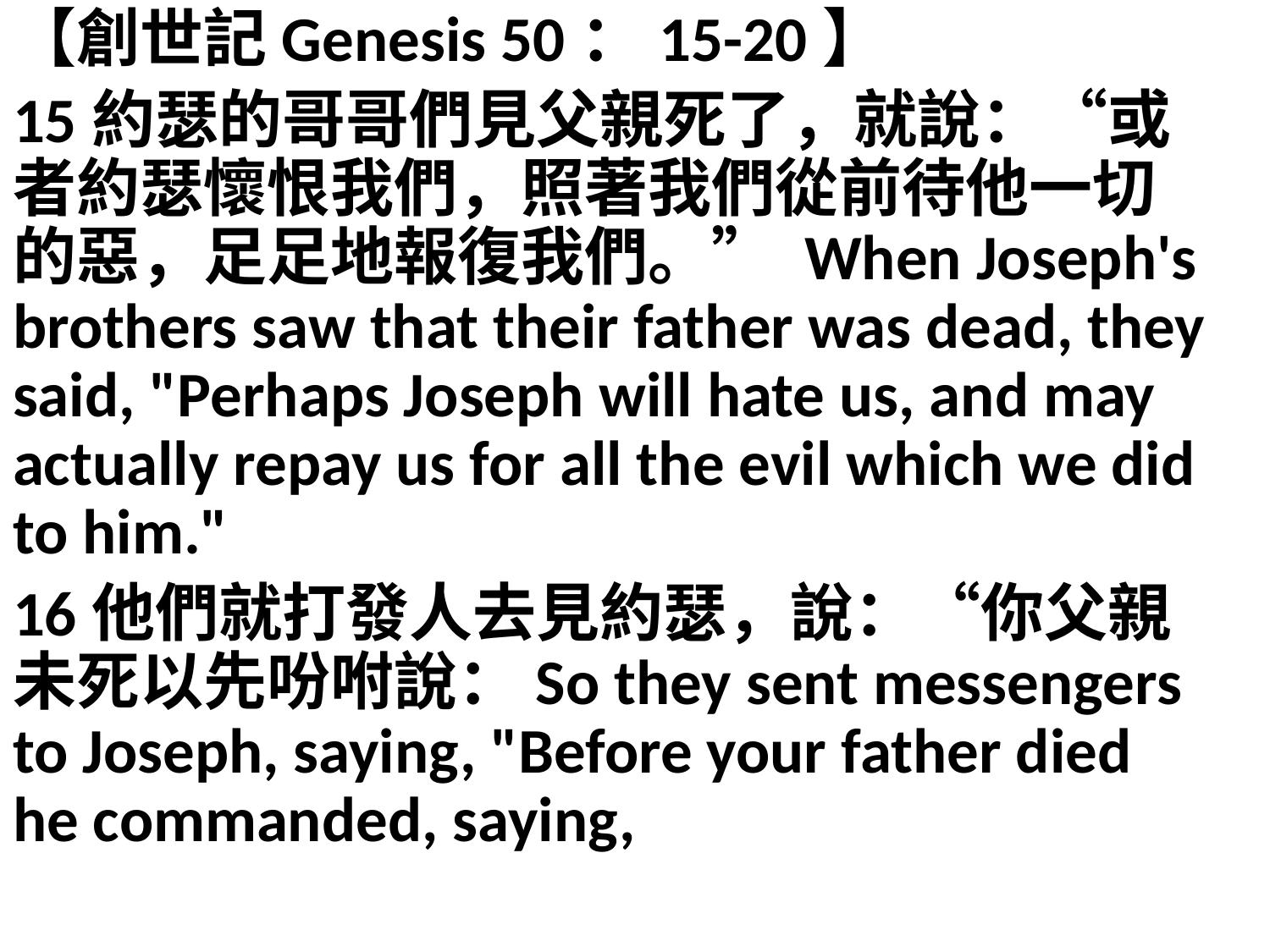

【創世記Genesis 50：15-20】
15約瑟的哥哥們見父親死了，就說：“或者約瑟懷恨我們，照著我們從前待他一切的惡，足足地報復我們。” When Joseph's brothers saw that their father was dead, they said, "Perhaps Joseph will hate us, and may actually repay us for all the evil which we did to him."
16他們就打發人去見約瑟，說：“你父親未死以先吩咐說：So they sent messengers to Joseph, saying, "Before your father died he commanded, saying,